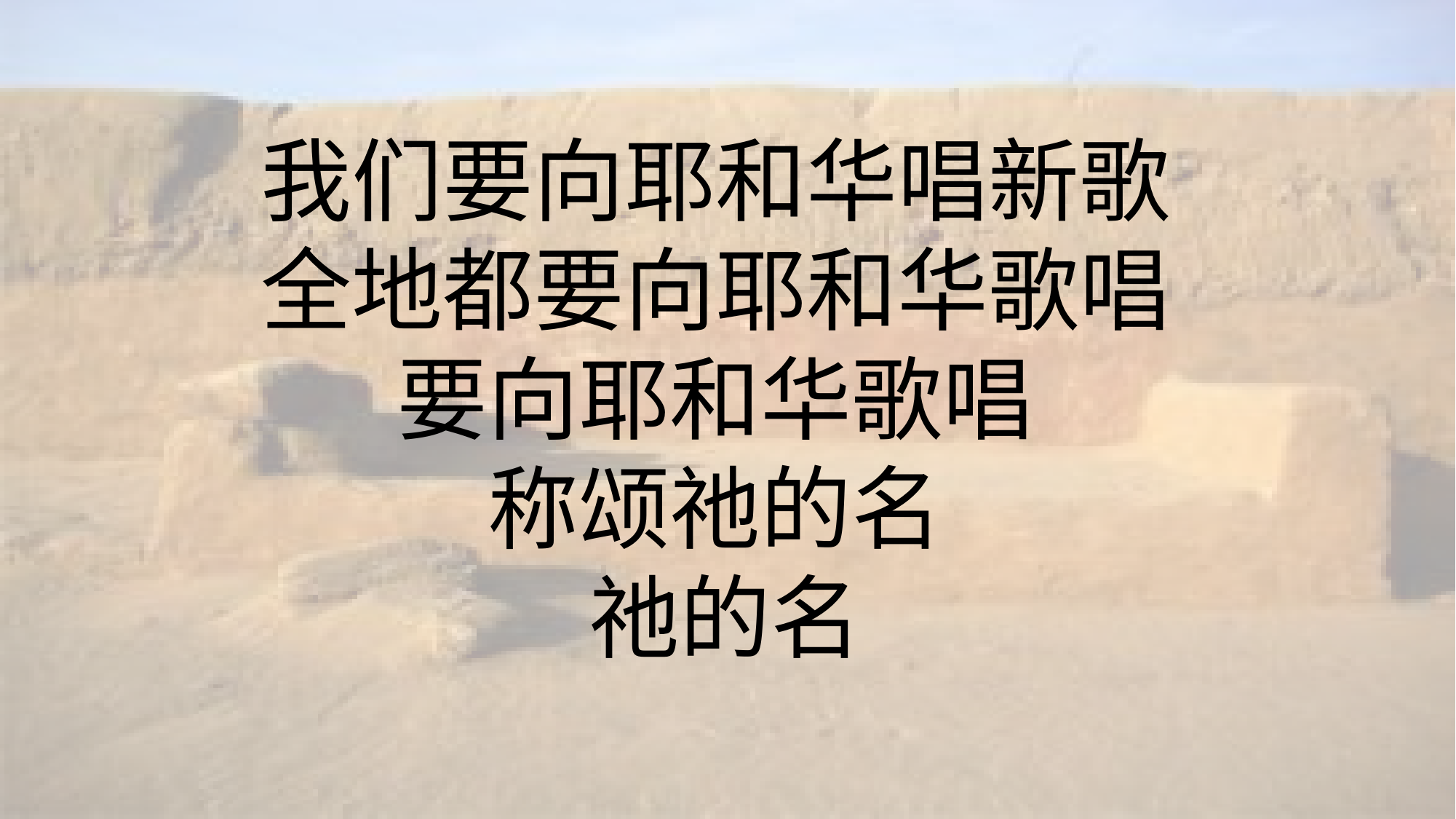

我们要向耶和华唱新歌
全地都要向耶和华歌唱
要向耶和华歌唱
称颂祂的名
祂的名